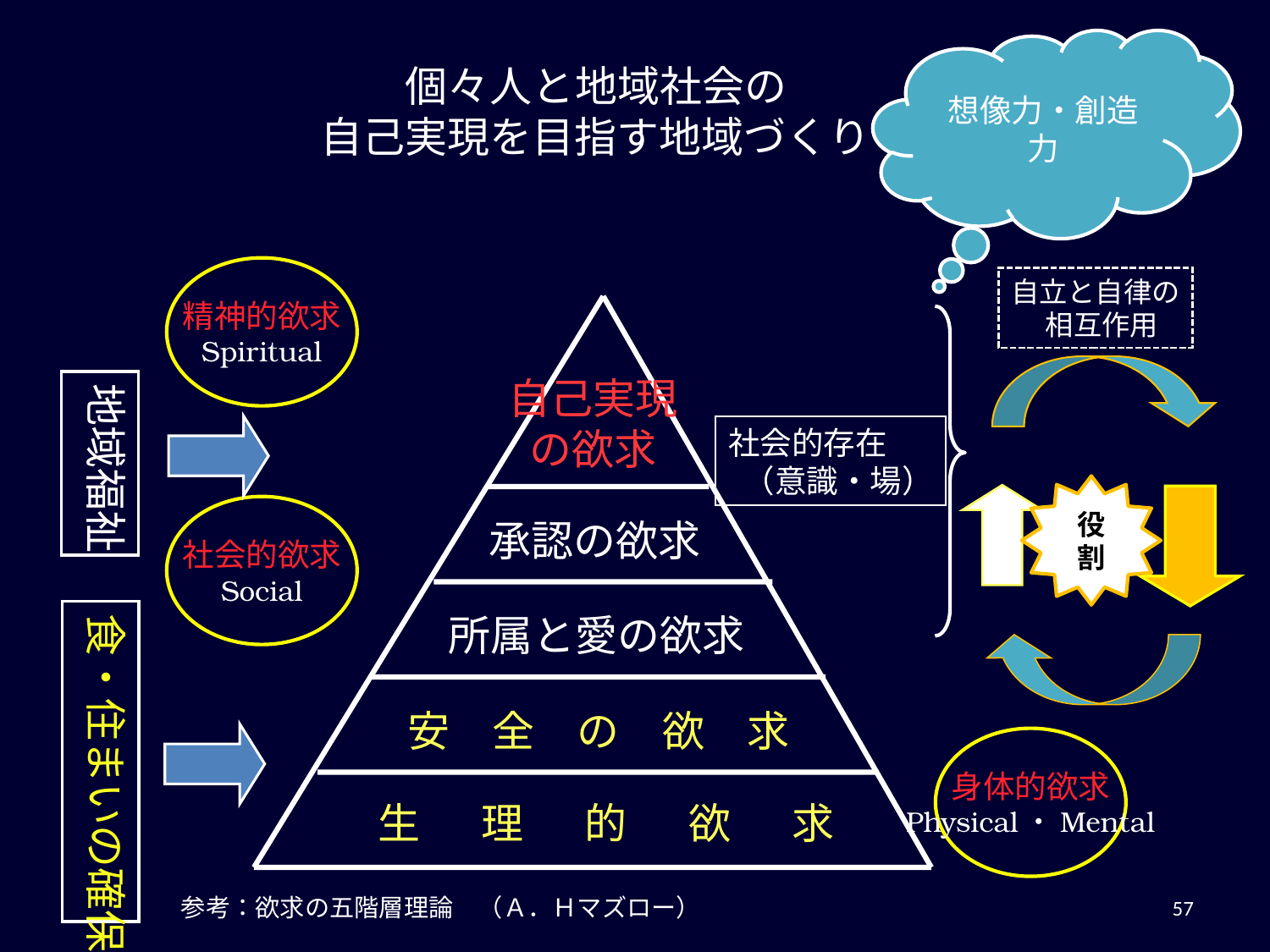

想像力・創造力
個々人と地域社会の
自己実現を目指す地域づくり

精神的欲求
Spiritual

自立と自律の
　 相互作用

自己実現
の欲求
地域福祉

社会的存在
 （意識・場）
役割

社会的欲求
Social
承認の欲求

食・住まいの確保
所属と愛の欲求

安　全　の　欲　求

身体的欲求
Physical・Mental

生　  理　  的　  欲　  求

57
参考：欲求の五階層理論　（Ａ．Ｈマズロー）